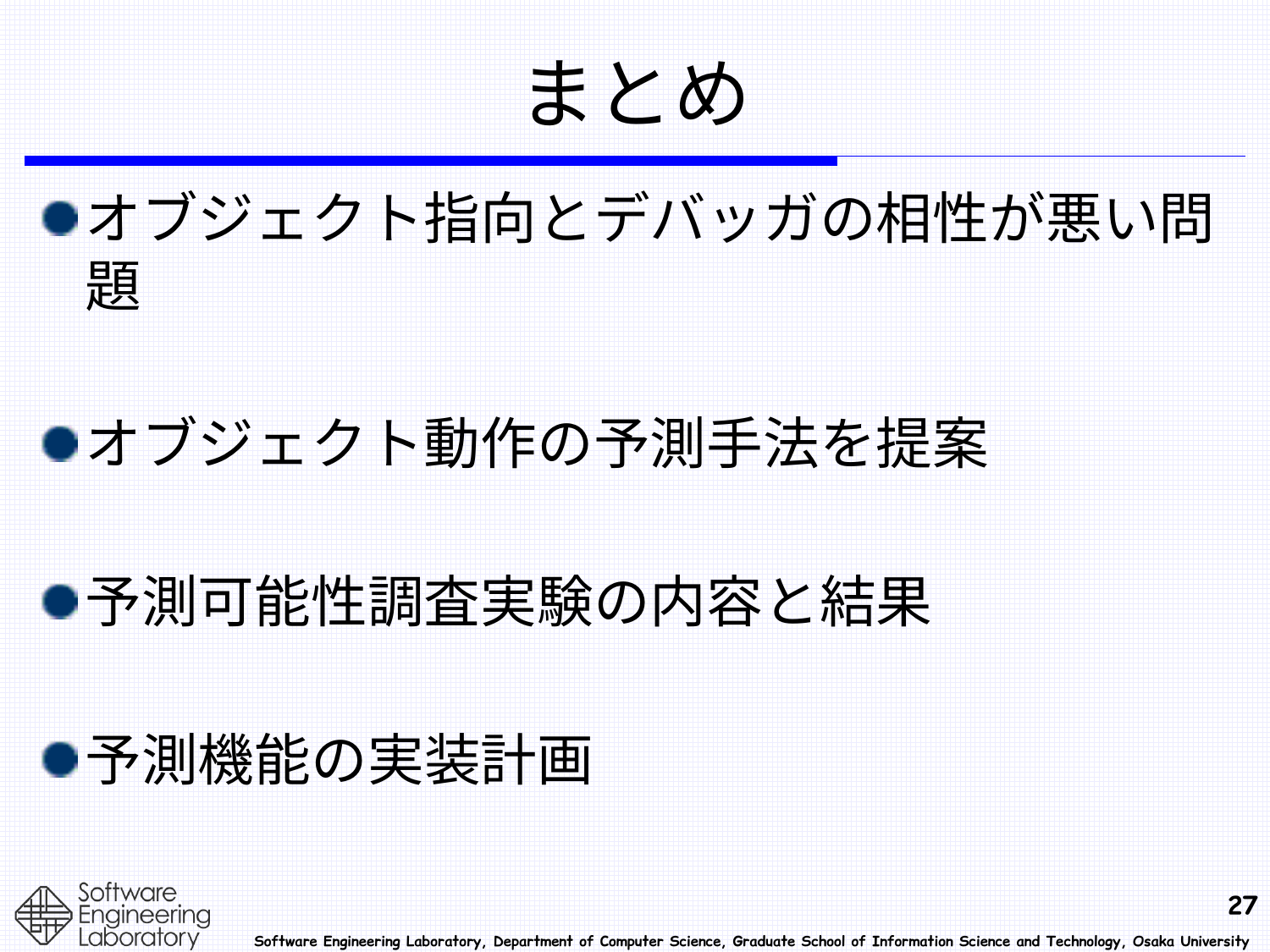

# まとめ
オブジェクト指向とデバッガの相性が悪い問題

オブジェクト動作の予測手法を提案

予測可能性調査実験の内容と結果

予測機能の実装計画